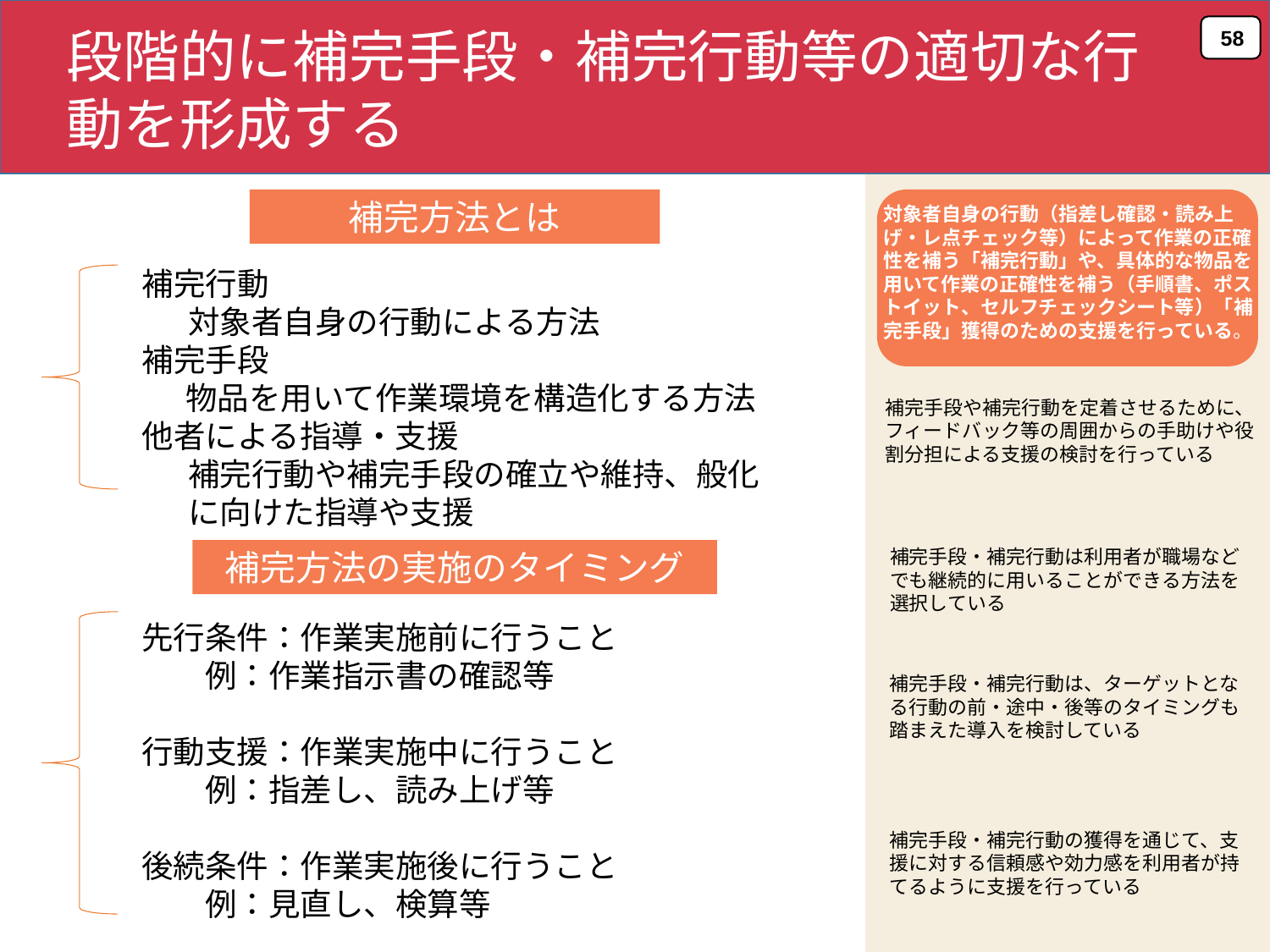

58
段階的に補完手段・補完行動等の適切な行動を形成する

補完方法とは

対象者自身の行動（指差し確認・読み上げ・レ点チェック等）によって作業の正確性を補う「補完行動」や、具体的な物品を用いて作業の正確性を補う（手順書、ポストイット、セルフチェックシート等）「補完手段」獲得のための支援を行っている。
補完行動
　  対象者自身の行動による方法
補完手段
     物品を用いて作業環境を構造化する方法
他者による指導・支援
　  補完行動や補完手段の確立や維持、般化
　  に向けた指導や支援

補完手段や補完行動を定着させるために、フィードバック等の周囲からの手助けや役割分担による支援の検討を行っている
補完手段・補完行動は利用者が職場などでも継続的に用いることができる方法を選択している
補完方法の実施のタイミング

先行条件：作業実施前に行うこと
　　例：作業指示書の確認等

行動支援：作業実施中に行うこと
　　例：指差し、読み上げ等

後続条件：作業実施後に行うこと
　　例：見直し、検算等
補完手段・補完行動は、ターゲットとなる行動の前・途中・後等のタイミングも踏まえた導入を検討している
補完手段・補完行動の獲得を通じて、支援に対する信頼感や効力感を利用者が持てるように支援を行っている